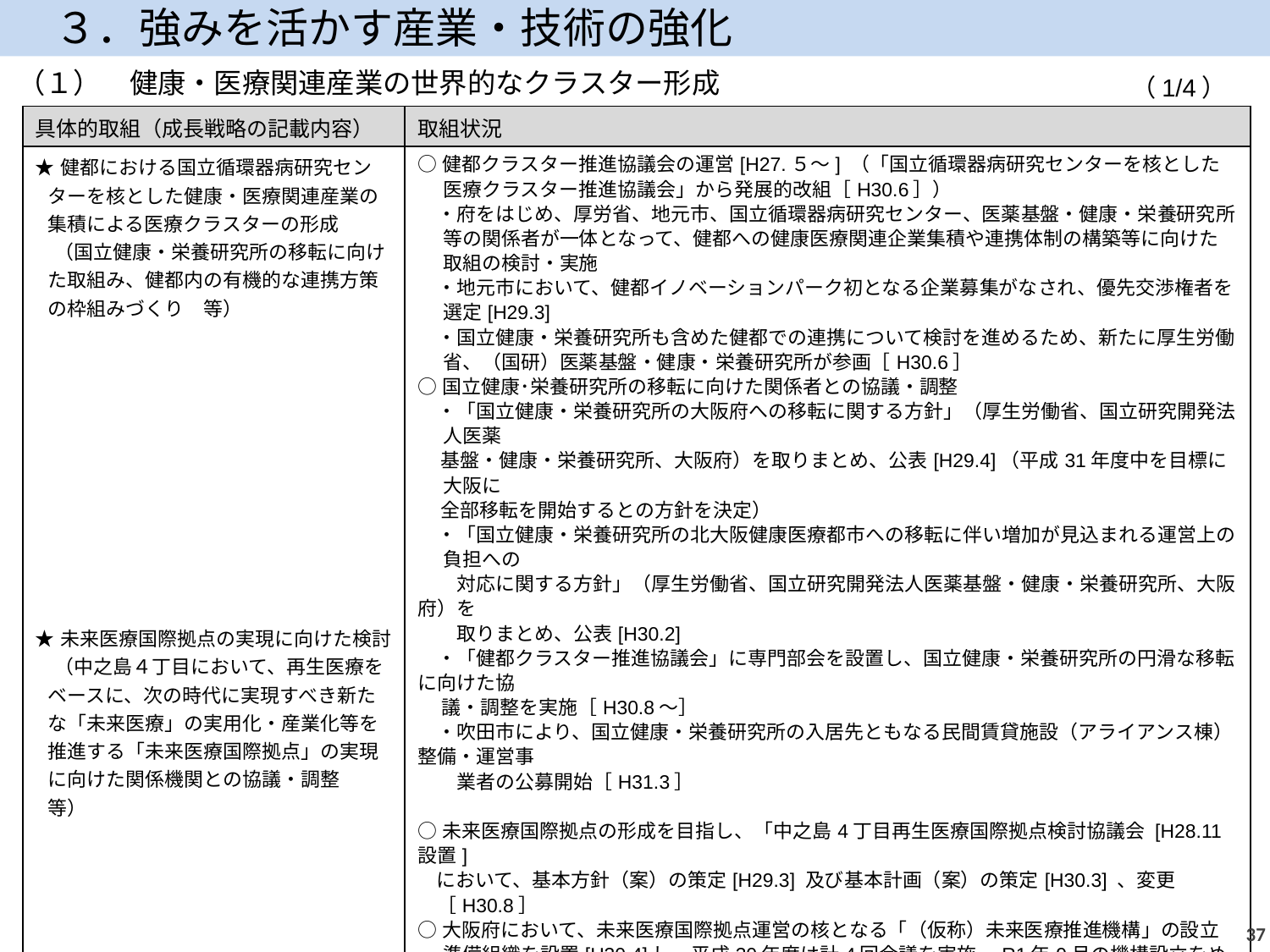

３．強みを活かす産業・技術の強化
（１）　健康・医療関連産業の世界的なクラスター形成
（1/4）
| 具体的取組（成長戦略の記載内容） | 取組状況 |
| --- | --- |
| ★健都における国立循環器病研究センターを核とした健康・医療関連産業の集積による医療クラスターの形成 　（国立健康・栄養研究所の移転に向けた取組み、健都内の有機的な連携方策の枠組みづくり　等） ★未来医療国際拠点の実現に向けた検討 　（中之島４丁目において、再生医療をベースに、次の時代に実現すべき新たな「未来医療」の実用化・産業化等を推進する「未来医療国際拠点」の実現に向けた関係機関との協議・調整　等） | ○健都クラスター推進協議会の運営[H27.５～] （「国立循環器病研究センターを核とした医療クラスター推進協議会」から発展的改組［H30.6］） 　・府をはじめ、厚労省、地元市、国立循環器病研究センター、医薬基盤・健康・栄養研究所等の関係者が一体となって、健都への健康医療関連企業集積や連携体制の構築等に向けた取組の検討・実施 　・地元市において、健都イノベーションパーク初となる企業募集がなされ、優先交渉権者を選定[H29.3] 　・国立健康・栄養研究所も含めた健都での連携について検討を進めるため、新たに厚生労働省、（国研）医薬基盤・健康・栄養研究所が参画［H30.6］ ○国立健康･栄養研究所の移転に向けた関係者との協議・調整 　・「国立健康・栄養研究所の大阪府への移転に関する方針」（厚生労働省、国立研究開発法人医薬 基盤・健康・栄養研究所、大阪府）を取りまとめ、公表[H29.4]（平成31年度中を目標に大阪に 全部移転を開始するとの方針を決定） 　・「国立健康・栄養研究所の北大阪健康医療都市への移転に伴い増加が見込まれる運営上の負担への 　　対応に関する方針」（厚生労働省、国立研究開発法人医薬基盤・健康・栄養研究所、大阪府）を 　　取りまとめ、公表[H30.2] 　・「健都クラスター推進協議会」に専門部会を設置し、国立健康・栄養研究所の円滑な移転に向けた協 　 議・調整を実施［H30.8～］ 　・吹田市により、国立健康・栄養研究所の入居先ともなる民間賃貸施設（アライアンス棟）整備・運営事　 　　業者の公募開始［H31.3］ ○未来医療国際拠点の形成を目指し、「中之島4丁目再生医療国際拠点検討協議会 [H28.11設置] 　 　　 において、基本方針（案）の策定[H29.3] 及び基本計画（案）の策定[H30.3] 、変更　 　［H30.8］ ○大阪府において、未来医療国際拠点運営の核となる「（仮称）未来医療推進機構」の設立準備組織を設置[H30.4]し、平成30年度は計4回会議を実施。R1年9月の機構設立をめざす ○大阪市において、未来医療国際拠点整備・運営事業にかかるマーケットサウンディングを実施[H30.5]　 ○未来医療国際拠点整備・運営事業に関する開発事業者募集プロポーザルを実施［H30.10］し、 　未来医療国際拠点整備・運営事業に関する優先交渉権者を決定［H31.1］ |
37